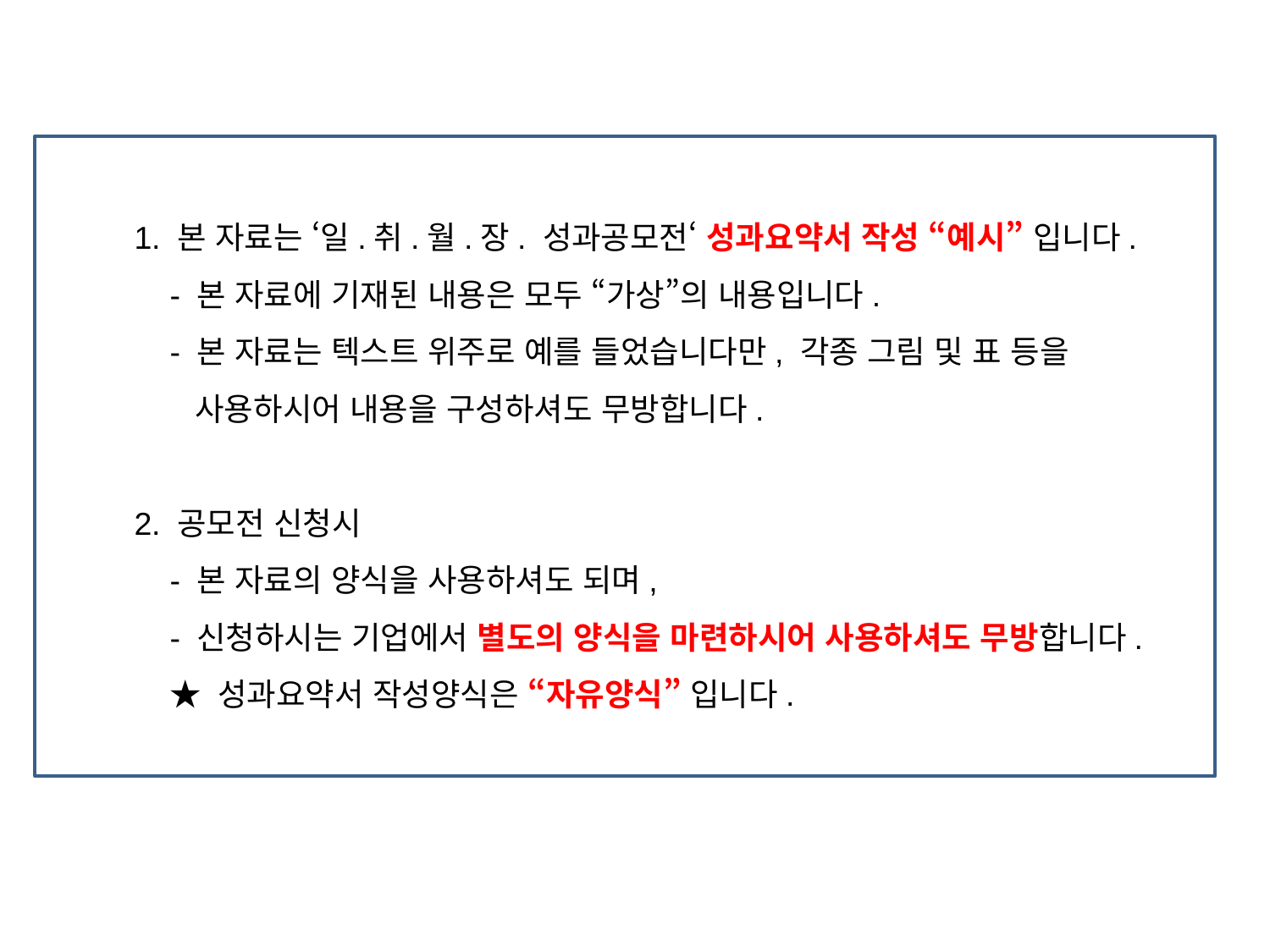

1. 본 자료는 ‘일.취.월.장. 성과공모전‘ 성과요약서 작성 “예시” 입니다.
    - 본 자료에 기재된 내용은 모두 “가상”의 내용입니다.
    - 본 자료는 텍스트 위주로 예를 들었습니다만, 각종 그림 및 표 등을
      사용하시어 내용을 구성하셔도 무방합니다.

2. 공모전 신청시
    - 본 자료의 양식을 사용하셔도 되며,
    - 신청하시는 기업에서 별도의 양식을 마련하시어 사용하셔도 무방합니다.
    ★ 성과요약서 작성양식은 “자유양식” 입니다.